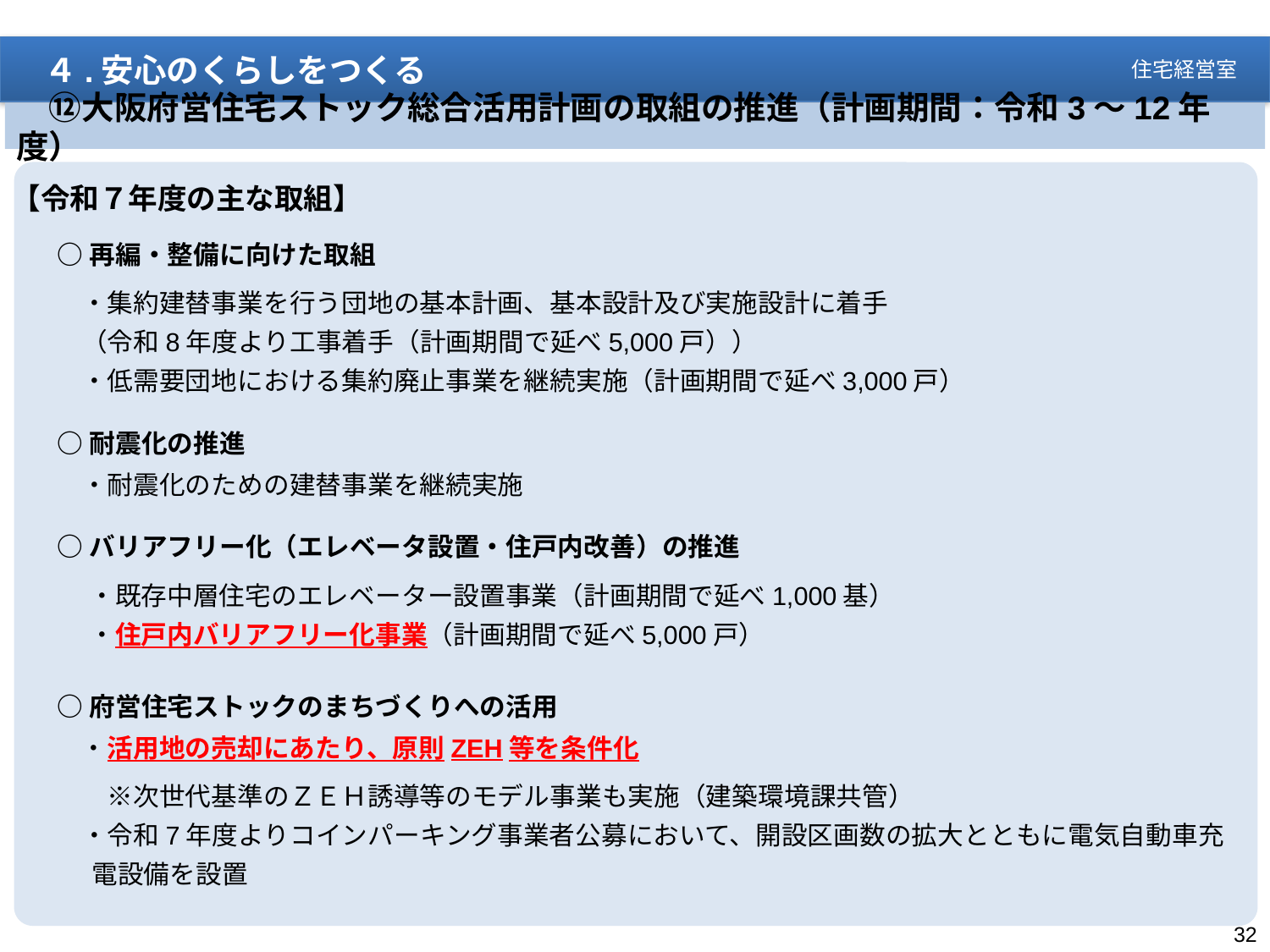

４.安心のくらしをつくる
住宅経営室
　⑫大阪府営住宅ストック総合活用計画の取組の推進（計画期間：令和3～12年度）

【令和７年度の主な取組】

○再編・整備に向けた取組
・集約建替事業を行う団地の基本計画、基本設計及び実施設計に着手
（令和8年度より工事着手（計画期間で延べ5,000戸））
・低需要団地における集約廃止事業を継続実施（計画期間で延べ3,000戸）

○耐震化の推進
・耐震化のための建替事業を継続実施

○バリアフリー化（エレベータ設置・住戸内改善）の推進
　 ・既存中層住宅のエレベーター設置事業（計画期間で延べ1,000基）
　 ・住戸内バリアフリー化事業（計画期間で延べ5,000戸）

○府営住宅ストックのまちづくりへの活用
   ・活用地の売却にあたり、原則ZEH等を条件化
　※次世代基準のＺＥＨ誘導等のモデル事業も実施（建築環境課共管）
・令和7年度よりコインパーキング事業者公募において、開設区画数の拡大とともに電気自動車充電設備を設置
32